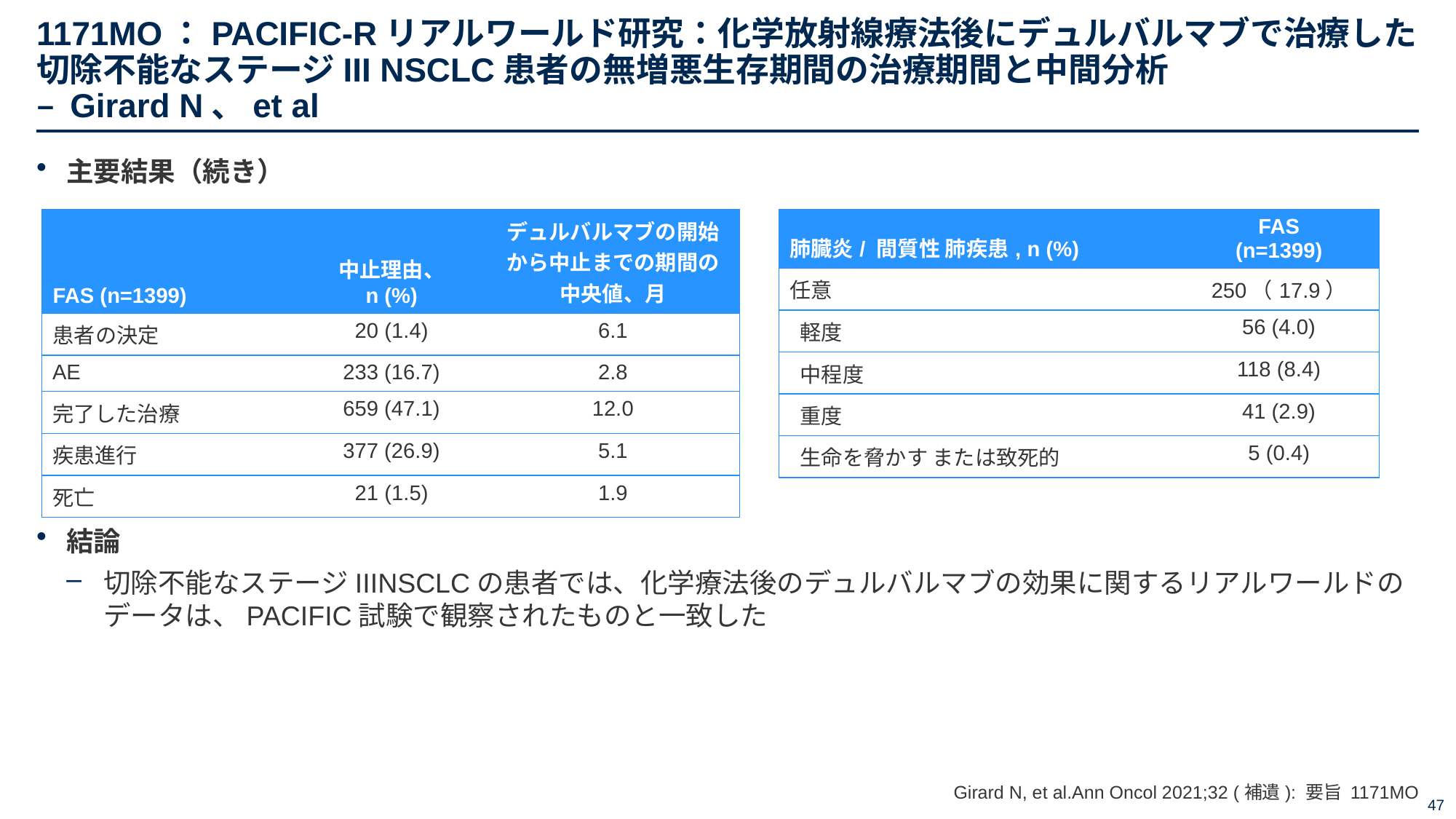

# 1171MO：PACIFIC-Rリアルワールド研究：化学放射線療法後にデュルバルマブで治療した切除不能なステージIII NSCLC患者の無増悪生存期間の治療期間と中間分析 – Girard N、et al
主要結果（続き）
結論
切除不能なステージIIINSCLCの患者では、化学療法後のデュルバルマブの効果に関するリアルワールドのデータは、PACIFIC試験で観察されたものと一致した
| FAS (n=1399) | 中止理由、 n (%) | デュルバルマブの開始から中止までの期間の中央値、月 |
| --- | --- | --- |
| 患者の決定 | 20 (1.4) | 6.1 |
| AE | 233 (16.7) | 2.8 |
| 完了した治療 | 659 (47.1) | 12.0 |
| 疾患進行 | 377 (26.9) | 5.1 |
| 死亡 | 21 (1.5) | 1.9 |
| 肺臓炎/ 間質性 肺疾患, n (%) | FAS (n=1399) |
| --- | --- |
| 任意 | 250（17.9） |
| 軽度 | 56 (4.0) |
| 中程度 | 118 (8.4) |
| 重度 | 41 (2.9) |
| 生命を脅かす または致死的 | 5 (0.4) |
Girard N, et al.Ann Oncol 2021;32 (補遺): 要旨 1171MO